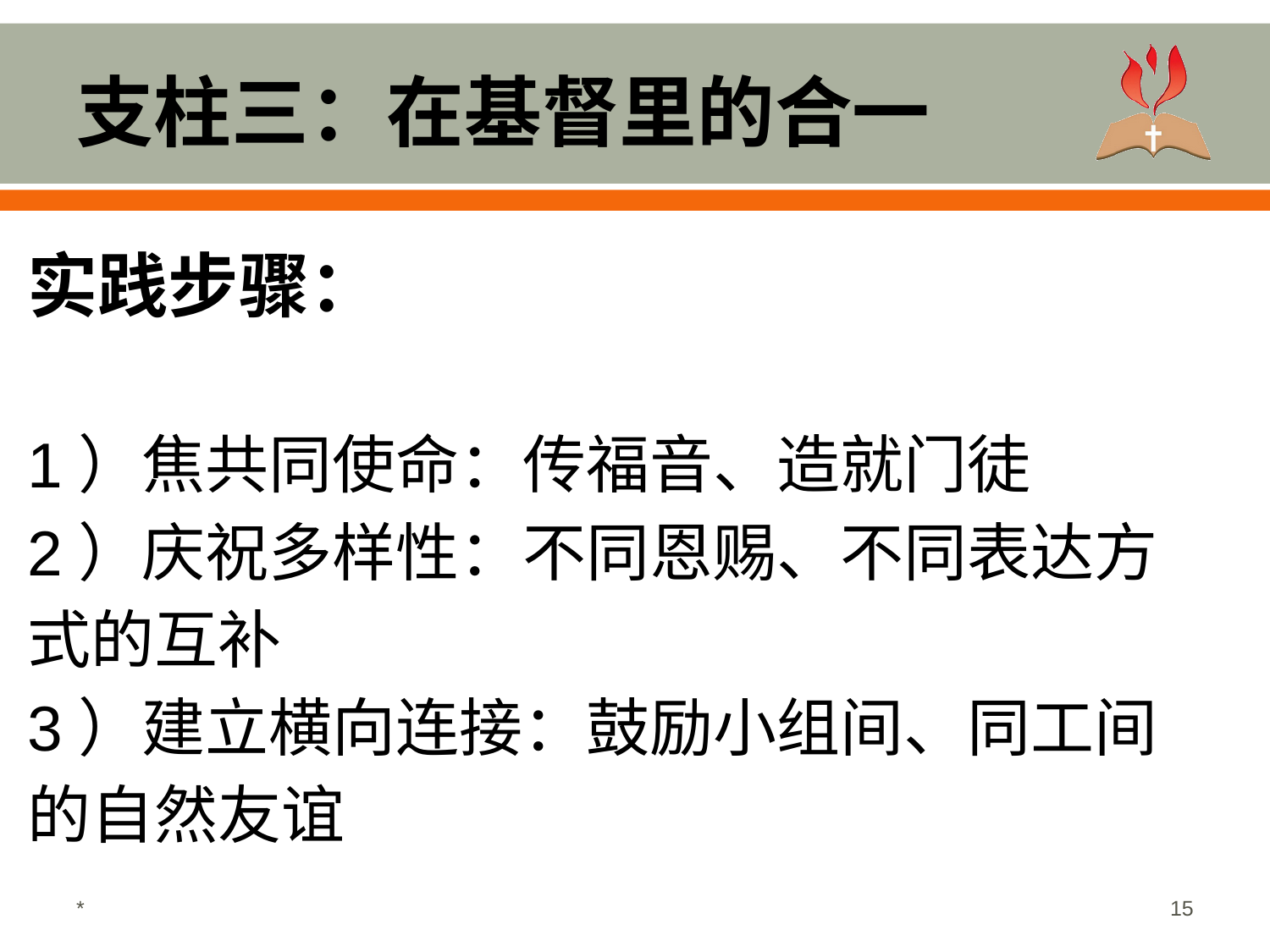

# 支柱三：在基督里的合一
实践步骤：

1）焦共同使命：传福音、造就门徒
2）庆祝多样性：不同恩赐、不同表达方式的互补
3）建立横向连接：鼓励小组间、同工间的自然友谊

*
15